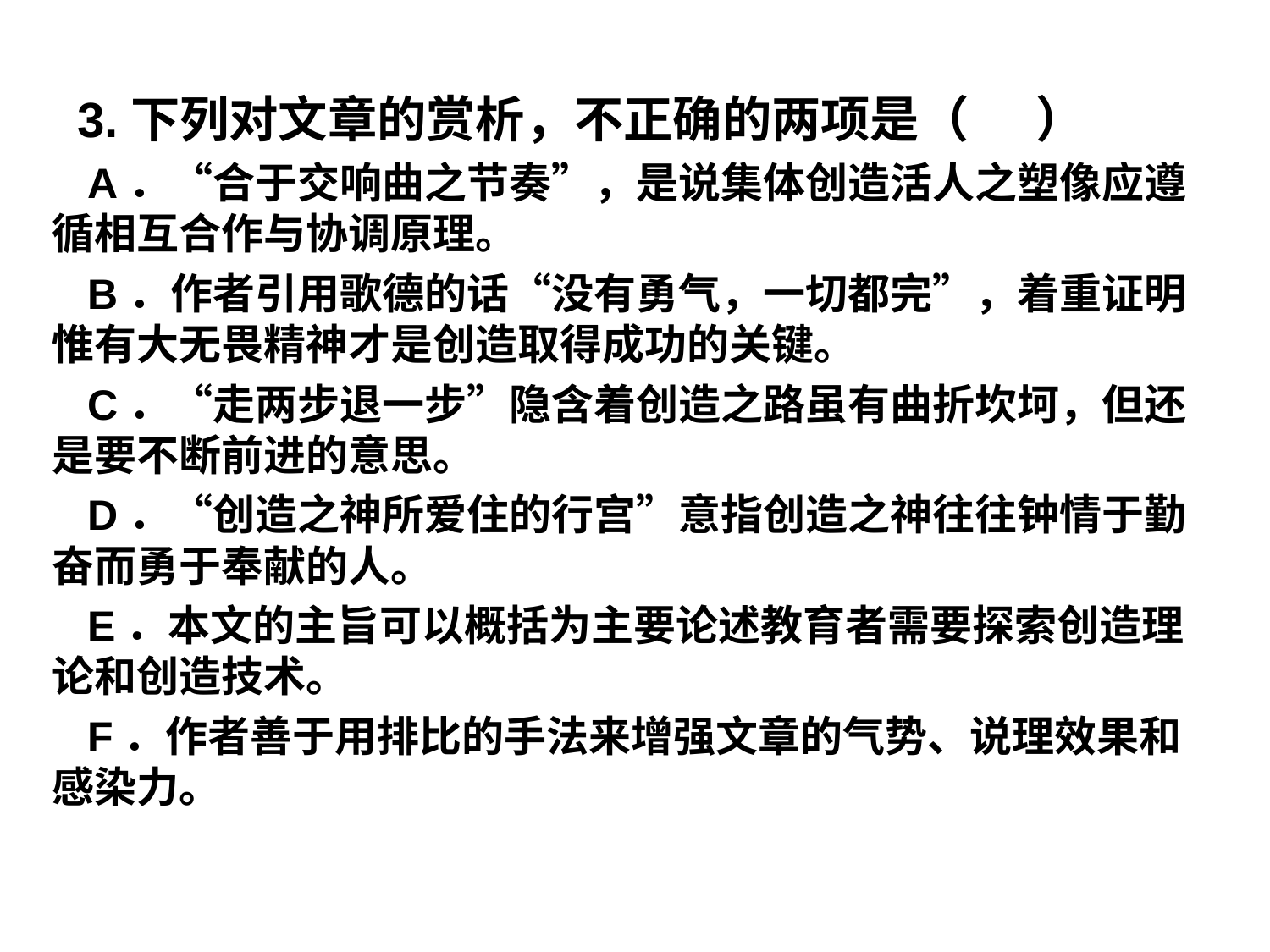

3.下列对文章的赏析，不正确的两项是（      ）
   A．“合于交响曲之节奏”，是说集体创造活人之塑像应遵循相互合作与协调原理。
   B．作者引用歌德的话“没有勇气，一切都完”，着重证明惟有大无畏精神才是创造取得成功的关键。
   C．“走两步退一步”隐含着创造之路虽有曲折坎坷，但还是要不断前进的意思。
   D．“创造之神所爱住的行宫”意指创造之神往往钟情于勤奋而勇于奉献的人。
   E．本文的主旨可以概括为主要论述教育者需要探索创造理论和创造技术。
   F．作者善于用排比的手法来增强文章的气势、说理效果和感染力。